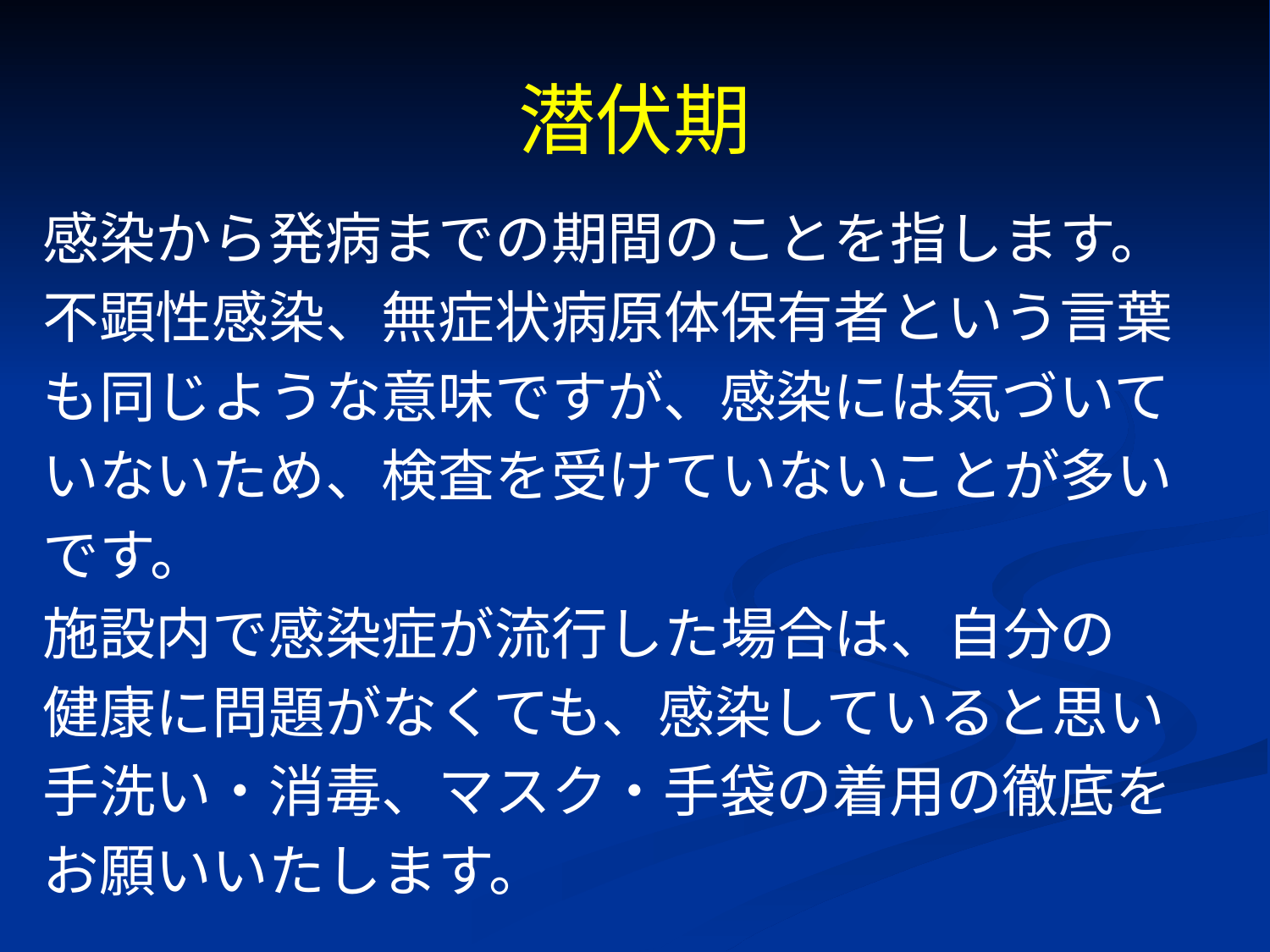

# 潜伏期
感染から発病までの期間のことを指します。
不顕性感染、無症状病原体保有者という言葉
も同じような意味ですが、感染には気づいて
いないため、検査を受けていないことが多い
です。
施設内で感染症が流行した場合は、自分の
健康に問題がなくても、感染していると思い
手洗い・消毒、マスク・手袋の着用の徹底を
お願いいたします。